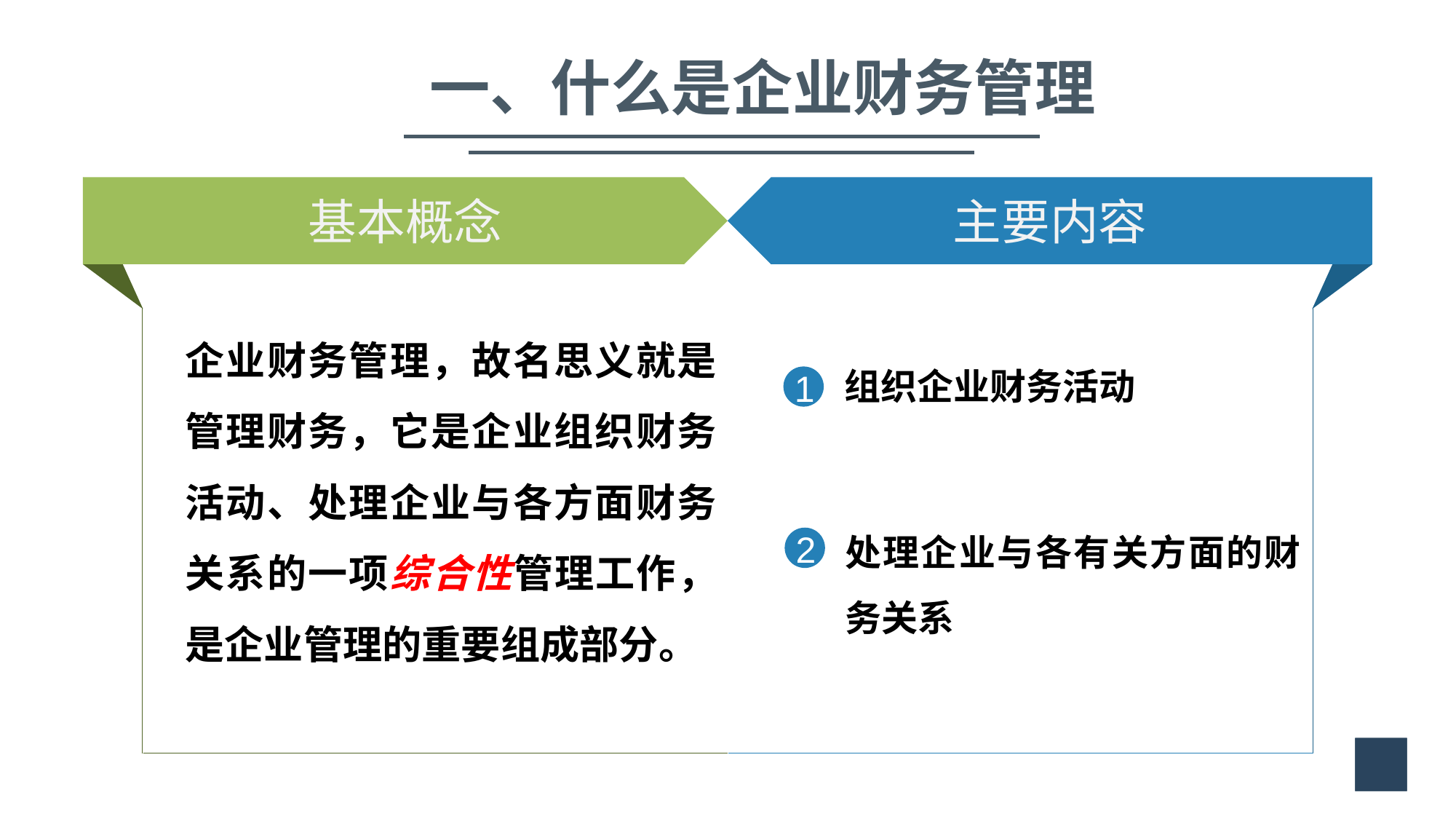

一、什么是企业财务管理

基本概念

主要内容

企业财务管理，故名思义就是管理财务，它是企业组织财务活动、处理企业与各方面财务关系的一项综合性管理工作，是企业管理的重要组成部分。
1

组织企业财务活动
处理企业与各有关方面的财务关系
2

3